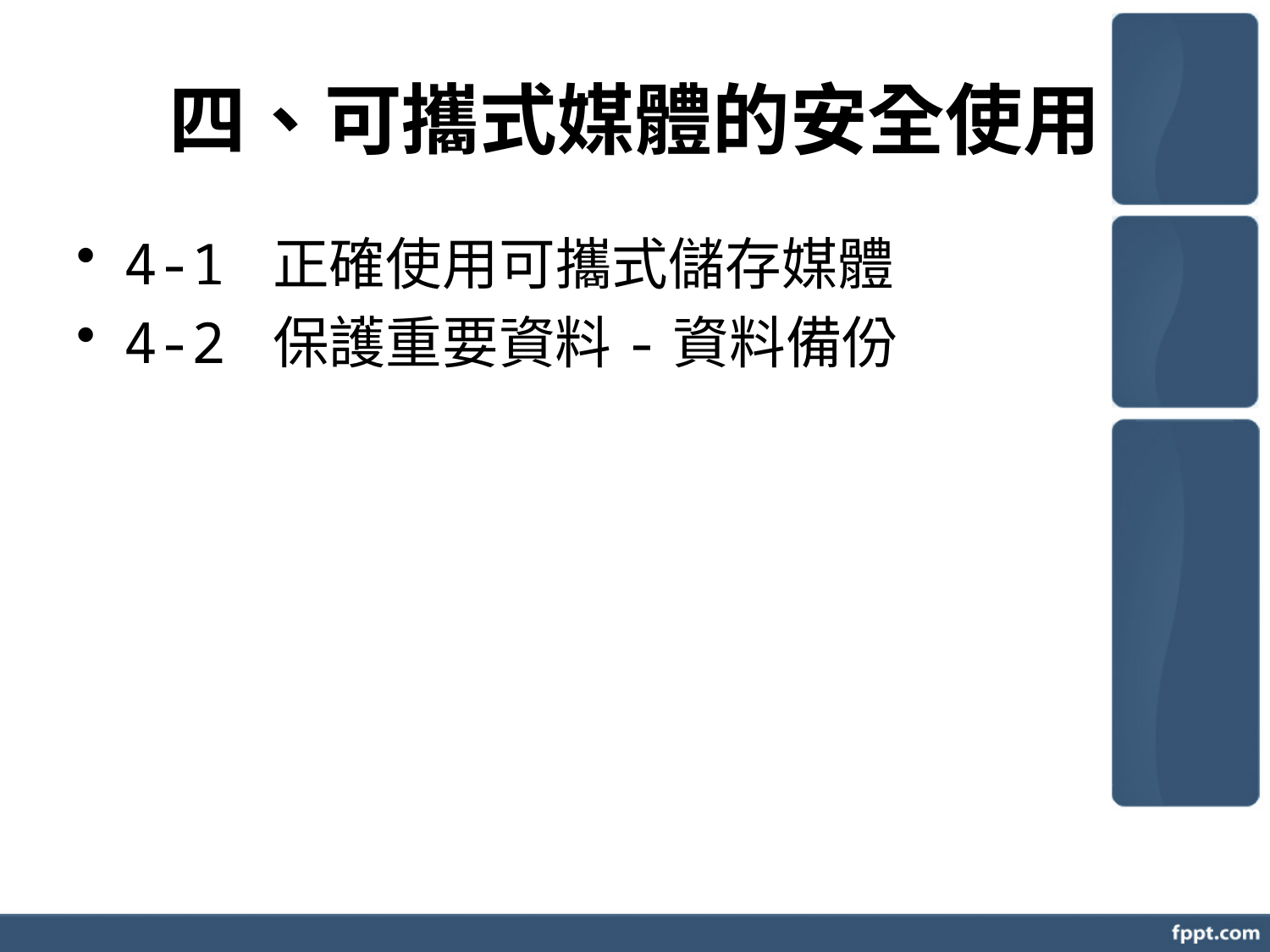

四、可攜式媒體的安全使用
4-1 正確使用可攜式儲存媒體
4-2 保護重要資料-資料備份